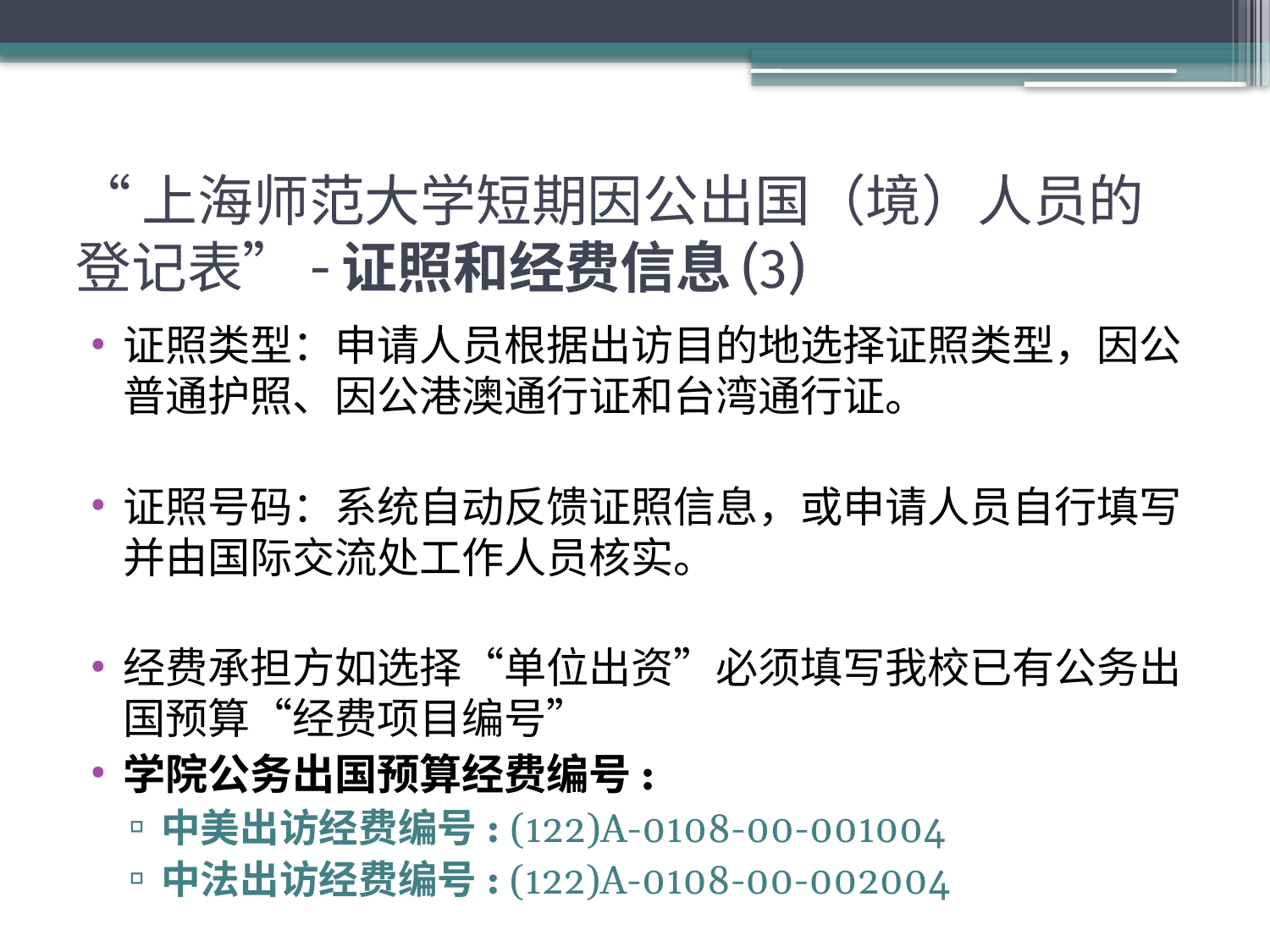

# “上海师范大学短期因公出国（境）人员的登记表”-证照和经费信息(3)
证照类型：申请人员根据出访目的地选择证照类型，因公普通护照、因公港澳通行证和台湾通行证。

证照号码：系统自动反馈证照信息，或申请人员自行填写并由国际交流处工作人员核实。

经费承担方如选择“单位出资”必须填写我校已有公务出国预算“经费项目编号”
学院公务出国预算经费编号:
中美出访经费编号: (122)A-0108-00-001004
中法出访经费编号: (122)A-0108-00-002004